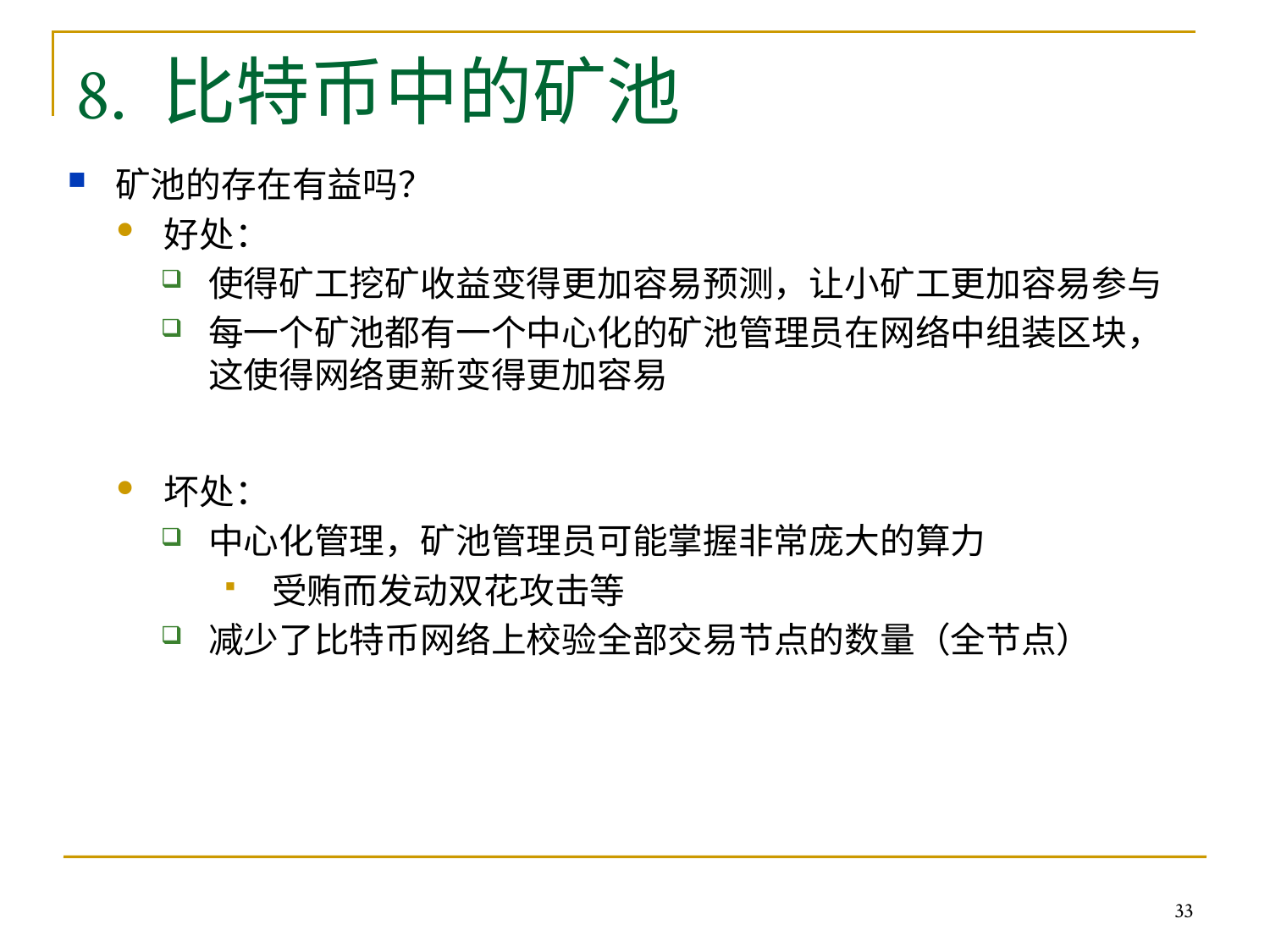

8. 比特币中的矿池
矿池的存在有益吗？
好处：
使得矿工挖矿收益变得更加容易预测，让小矿工更加容易参与
每一个矿池都有一个中心化的矿池管理员在网络中组装区块，这使得网络更新变得更加容易

坏处：
中心化管理，矿池管理员可能掌握非常庞大的算力
受贿而发动双花攻击等
减少了比特币网络上校验全部交易节点的数量（全节点）

33